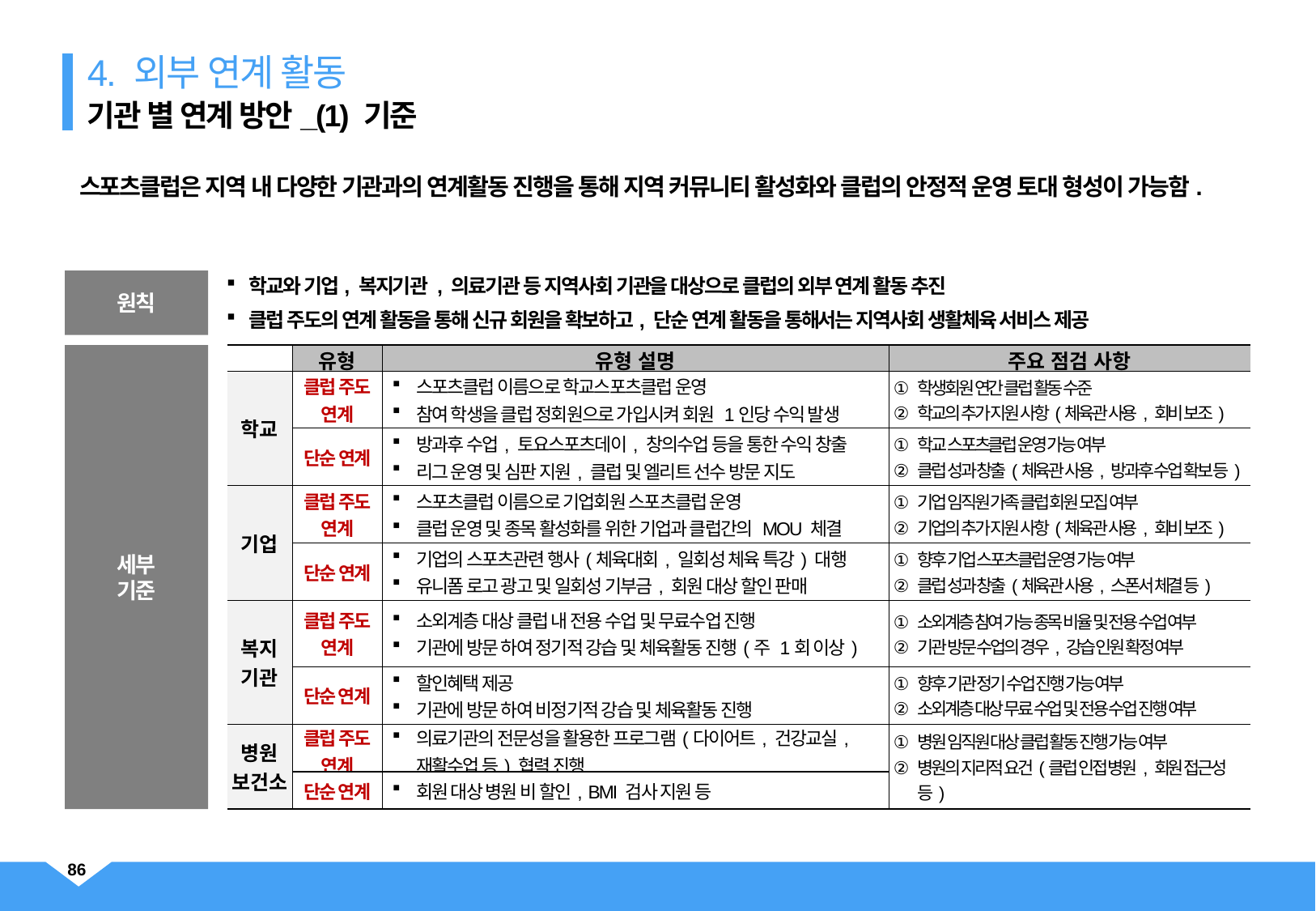

4. 외부 연계 활동
기관 별 연계 방안_(1) 기준
스포츠클럽은 지역 내 다양한 기관과의 연계활동 진행을 통해 지역 커뮤니티 활성화와 클럽의 안정적 운영 토대 형성이 가능함.
학교와 기업, 복지기관 , 의료기관 등 지역사회 기관을 대상으로 클럽의 외부 연계 활동 추진
클럽 주도의 연계 활동을 통해 신규 회원을 확보하고, 단순 연계 활동을 통해서는 지역사회 생활체육 서비스 제공
원칙
세부
기준
|  | 유형 | 유형 설명 | 주요 점검 사항 |
| --- | --- | --- | --- |
| 학교 | 클럽 주도 연계 | 스포츠클럽 이름으로 학교스포츠클럽 운영 참여 학생을 클럽 정회원으로 가입시켜 회원 1인당 수익 발생 | 학생회원 연간 클럽 활동 수준 학교의 추가 지원 사항(체육관 사용, 회비 보조) |
|  | 단순 연계 | 방과후 수업, 토요스포츠데이, 창의수업 등을 통한 수익 창출 리그 운영 및 심판 지원, 클럽 및 엘리트 선수 방문 지도 | 학교 스포츠클럽 운영 가능 여부 클럽 성과 창출(체육관 사용, 방과후 수업 확보 등) |
| 기업 | 클럽 주도 연계 | 스포츠클럽 이름으로 기업회원 스포츠클럽 운영 클럽 운영 및 종목 활성화를 위한 기업과 클럽간의 MOU 체결 | 기업 임직원 가족 클럽 회원 모집 여부 기업의 추가 지원 사항(체육관 사용, 회비 보조) |
|  | 단순 연계 | 기업의 스포츠관련 행사(체육대회, 일회성 체육 특강) 대행 유니폼 로고 광고 및 일회성 기부금, 회원 대상 할인 판매 | 향후 기업 스포츠클럽 운영 가능 여부 클럽 성과 창출(체육관 사용, 스폰서 체결 등) |
| 복지 기관 | 클럽 주도 연계 | 소외계층 대상 클럽 내 전용 수업 및 무료수업 진행 기관에 방문 하여 정기적 강습 및 체육활동 진행(주 1회 이상) | 소외계층 참여 가능 종목 비율 및 전용 수업 여부 기관 방문 수업의 경우, 강습 인원 확정 여부 |
|  | 단순 연계 | 할인혜택 제공 기관에 방문 하여 비정기적 강습 및 체육활동 진행 | 향후 기관 정기 수업 진행 가능 여부 소외계층 대상 무료 수업 및 전용 수업 진행 여부 |
| 병원 보건소 | 클럽 주도 연계 | 의료기관의 전문성을 활용한 프로그램(다이어트, 건강교실, 재활수업 등) 협력 진행 | 병원 임직원 대상 클럽 활동 진행 가능 여부 병원의 지리적 요건(클럽 인접 병원, 회원 접근성 등) |
|  | 단순 연계 | 회원 대상 병원 비 할인, BMI 검사 지원 등 |  |